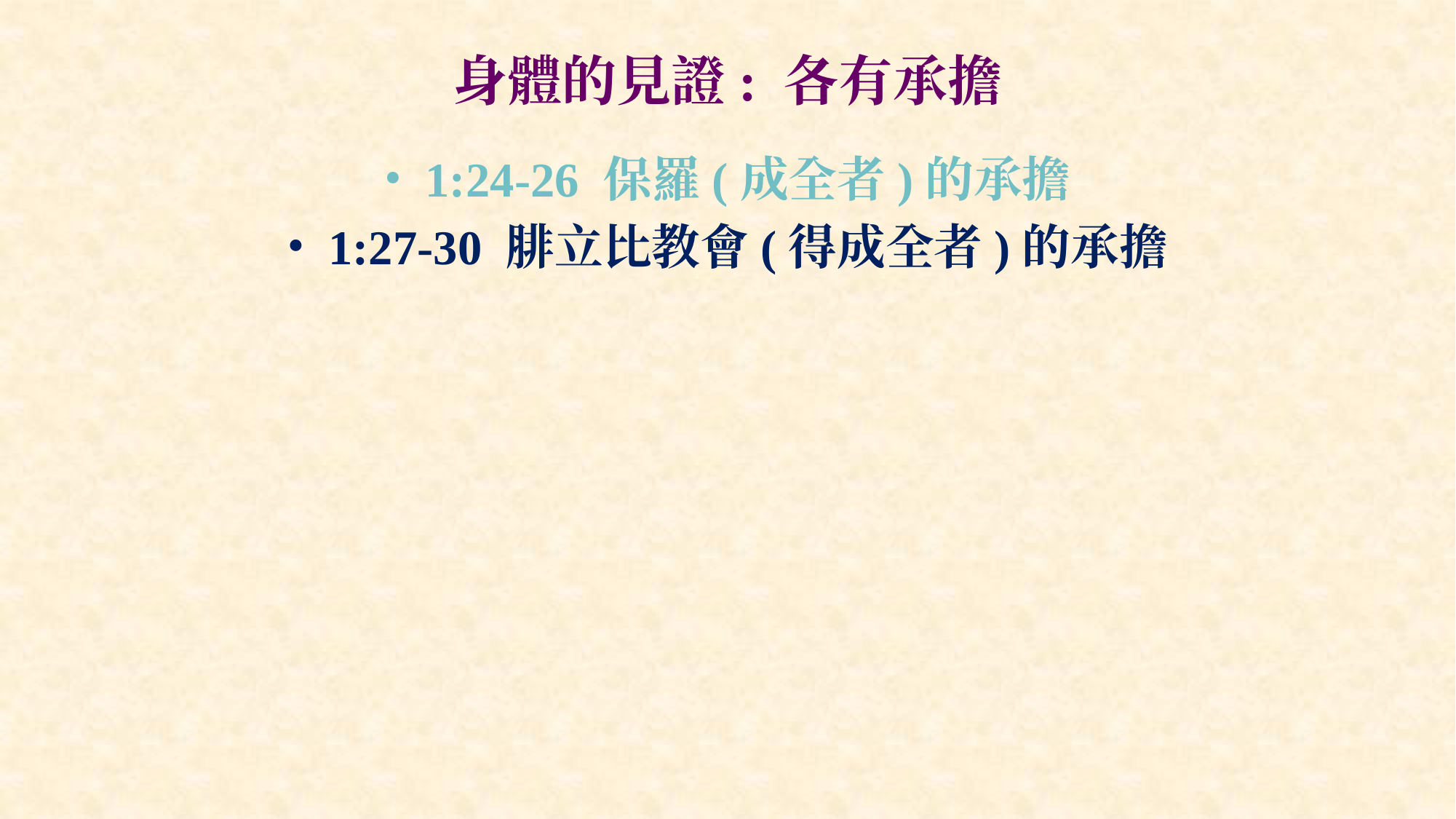

# 身體的見證: 各有承擔
1:24-26 保羅(成全者)的承擔
1:27-30 腓立比教會(得成全者)的承擔